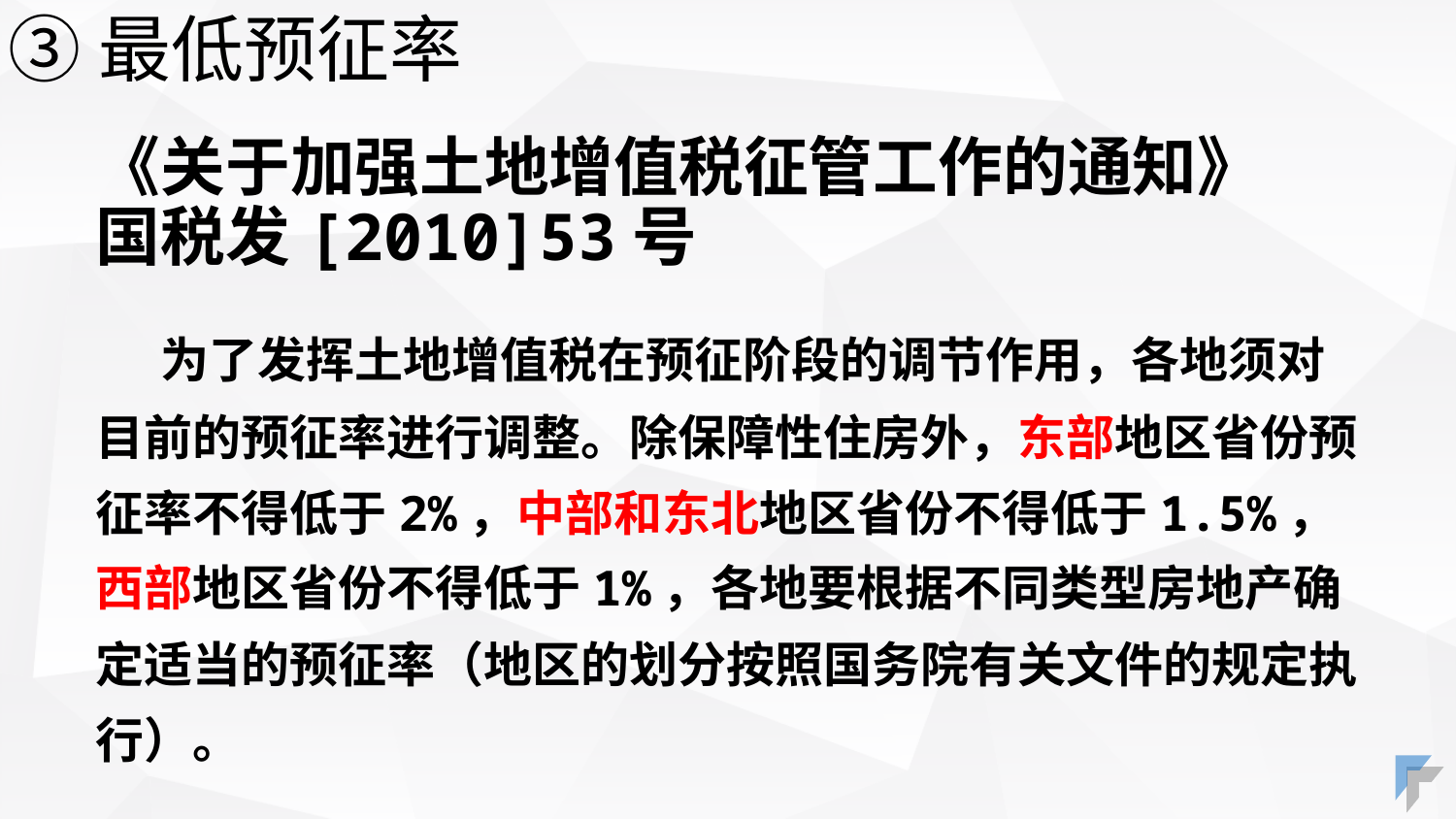

③最低预征率
《关于加强土地增值税征管工作的通知》
国税发[2010]53号
    为了发挥土地增值税在预征阶段的调节作用，各地须对目前的预征率进行调整。除保障性住房外，东部地区省份预征率不得低于2%，中部和东北地区省份不得低于1.5%，西部地区省份不得低于1%，各地要根据不同类型房地产确定适当的预征率（地区的划分按照国务院有关文件的规定执行）。